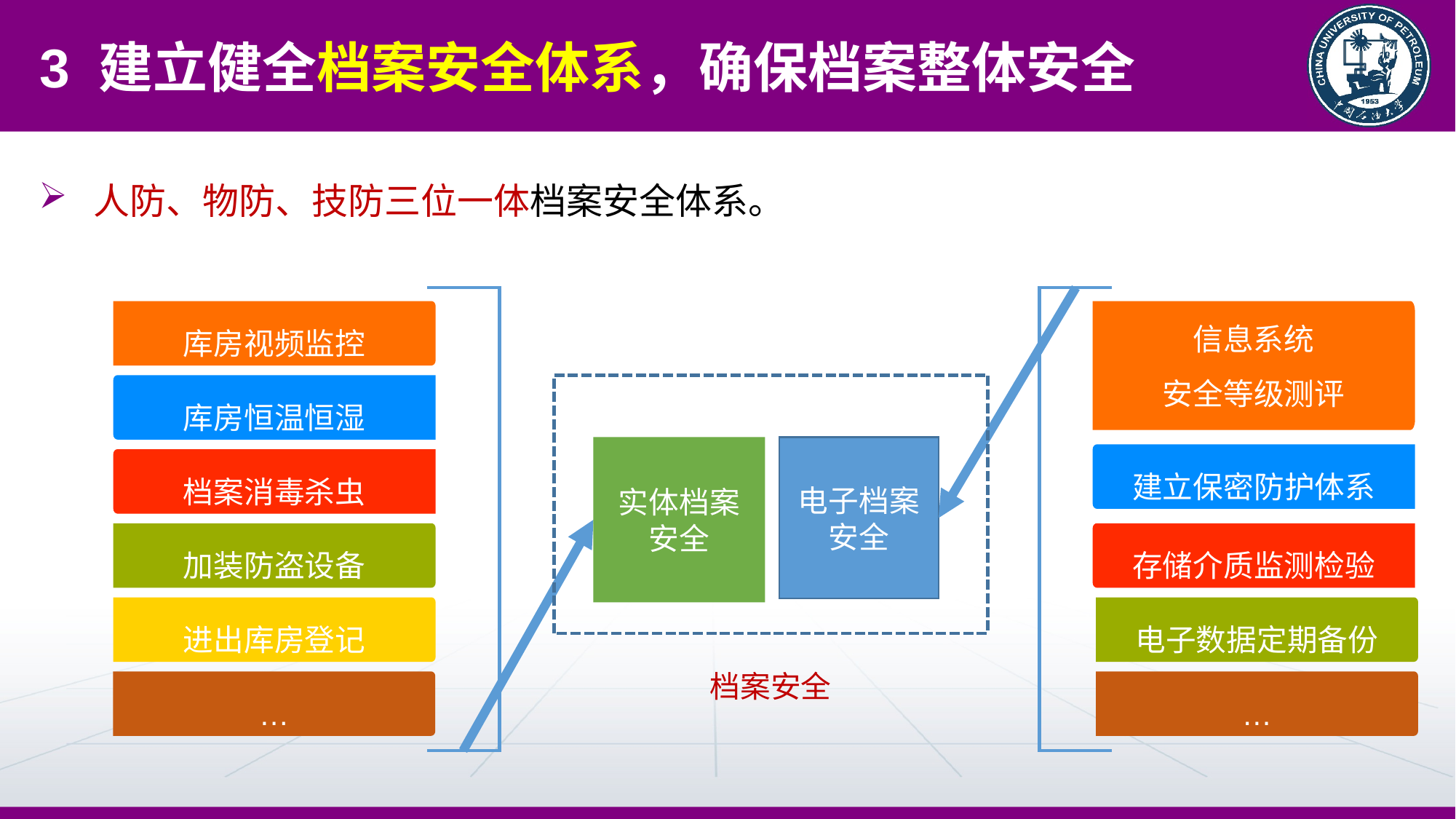

3 建立健全档案安全体系，确保档案整体安全
人防、物防、技防三位一体档案安全体系。

库房视频监控
信息系统
安全等级测评
库房恒温恒湿

实体档案安全
电子档案安全
建立保密防护体系
档案消毒杀虫
加装防盗设备
存储介质监测检验
进出库房登记
电子数据定期备份
档案安全
…
…